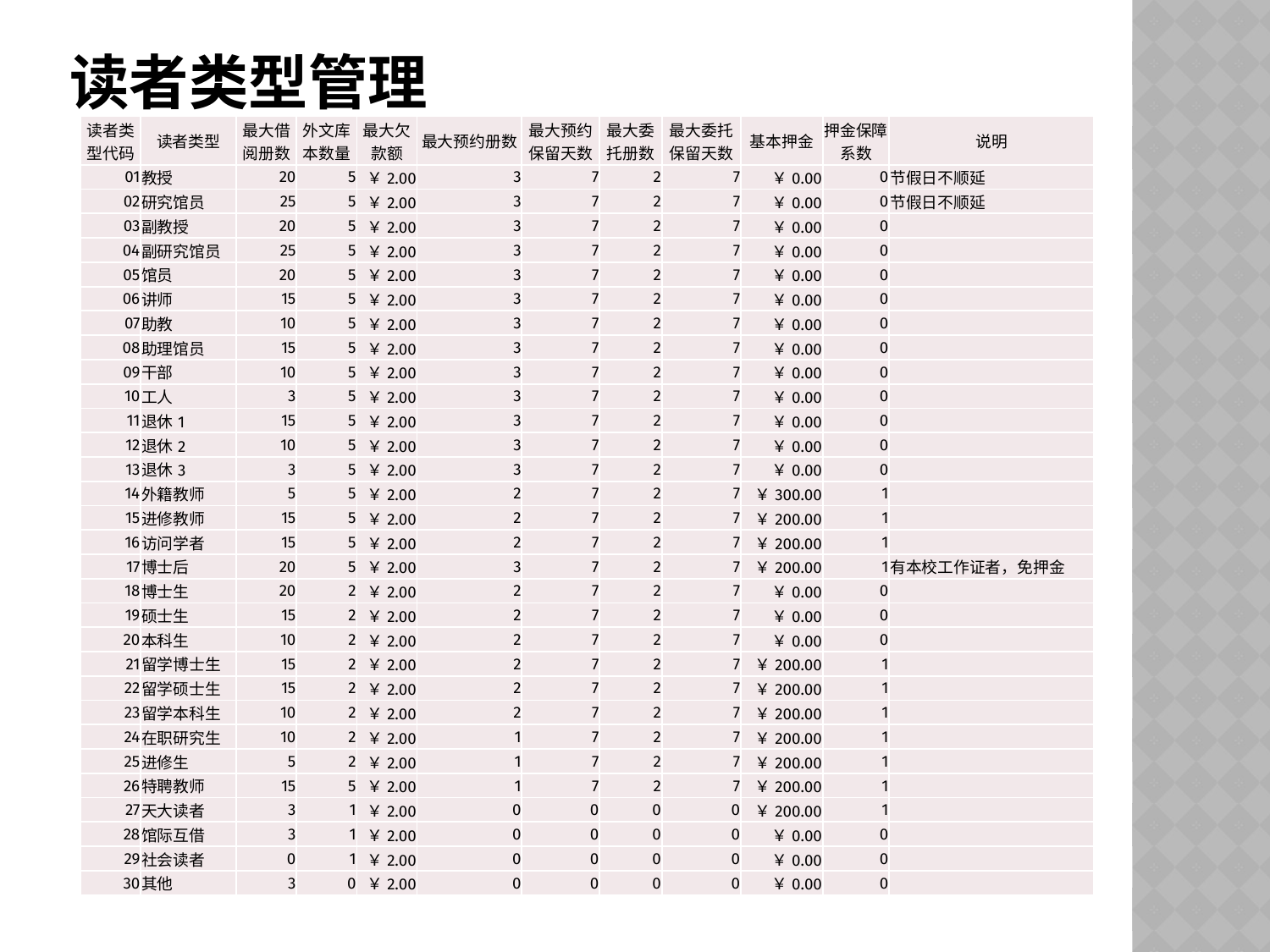

# 读者类型管理
| 读者类型代码 | 读者类型 | 最大借阅册数 | 外文库本数量 | 最大欠款额 | 最大预约册数 | 最大预约保留天数 | 最大委托册数 | 最大委托保留天数 | 基本押金 | 押金保障系数 | 说明 |
| --- | --- | --- | --- | --- | --- | --- | --- | --- | --- | --- | --- |
| 01 | 教授 | 20 | 5 | ￥2.00 | 3 | 7 | 2 | 7 | ￥0.00 | 0 | 节假日不顺延 |
| 02 | 研究馆员 | 25 | 5 | ￥2.00 | 3 | 7 | 2 | 7 | ￥0.00 | 0 | 节假日不顺延 |
| 03 | 副教授 | 20 | 5 | ￥2.00 | 3 | 7 | 2 | 7 | ￥0.00 | 0 |  |
| 04 | 副研究馆员 | 25 | 5 | ￥2.00 | 3 | 7 | 2 | 7 | ￥0.00 | 0 |  |
| 05 | 馆员 | 20 | 5 | ￥2.00 | 3 | 7 | 2 | 7 | ￥0.00 | 0 |  |
| 06 | 讲师 | 15 | 5 | ￥2.00 | 3 | 7 | 2 | 7 | ￥0.00 | 0 |  |
| 07 | 助教 | 10 | 5 | ￥2.00 | 3 | 7 | 2 | 7 | ￥0.00 | 0 |  |
| 08 | 助理馆员 | 15 | 5 | ￥2.00 | 3 | 7 | 2 | 7 | ￥0.00 | 0 |  |
| 09 | 干部 | 10 | 5 | ￥2.00 | 3 | 7 | 2 | 7 | ￥0.00 | 0 |  |
| 10 | 工人 | 3 | 5 | ￥2.00 | 3 | 7 | 2 | 7 | ￥0.00 | 0 |  |
| 11 | 退休1 | 15 | 5 | ￥2.00 | 3 | 7 | 2 | 7 | ￥0.00 | 0 |  |
| 12 | 退休2 | 10 | 5 | ￥2.00 | 3 | 7 | 2 | 7 | ￥0.00 | 0 |  |
| 13 | 退休3 | 3 | 5 | ￥2.00 | 3 | 7 | 2 | 7 | ￥0.00 | 0 |  |
| 14 | 外籍教师 | 5 | 5 | ￥2.00 | 2 | 7 | 2 | 7 | ￥300.00 | 1 |  |
| 15 | 进修教师 | 15 | 5 | ￥2.00 | 2 | 7 | 2 | 7 | ￥200.00 | 1 |  |
| 16 | 访问学者 | 15 | 5 | ￥2.00 | 2 | 7 | 2 | 7 | ￥200.00 | 1 |  |
| 17 | 博士后 | 20 | 5 | ￥2.00 | 3 | 7 | 2 | 7 | ￥200.00 | 1 | 有本校工作证者，免押金 |
| 18 | 博士生 | 20 | 2 | ￥2.00 | 2 | 7 | 2 | 7 | ￥0.00 | 0 |  |
| 19 | 硕士生 | 15 | 2 | ￥2.00 | 2 | 7 | 2 | 7 | ￥0.00 | 0 |  |
| 20 | 本科生 | 10 | 2 | ￥2.00 | 2 | 7 | 2 | 7 | ￥0.00 | 0 |  |
| 21 | 留学博士生 | 15 | 2 | ￥2.00 | 2 | 7 | 2 | 7 | ￥200.00 | 1 |  |
| 22 | 留学硕士生 | 15 | 2 | ￥2.00 | 2 | 7 | 2 | 7 | ￥200.00 | 1 |  |
| 23 | 留学本科生 | 10 | 2 | ￥2.00 | 2 | 7 | 2 | 7 | ￥200.00 | 1 |  |
| 24 | 在职研究生 | 10 | 2 | ￥2.00 | 1 | 7 | 2 | 7 | ￥200.00 | 1 |  |
| 25 | 进修生 | 5 | 2 | ￥2.00 | 1 | 7 | 2 | 7 | ￥200.00 | 1 |  |
| 26 | 特聘教师 | 15 | 5 | ￥2.00 | 1 | 7 | 2 | 7 | ￥200.00 | 1 |  |
| 27 | 天大读者 | 3 | 1 | ￥2.00 | 0 | 0 | 0 | 0 | ￥200.00 | 1 |  |
| 28 | 馆际互借 | 3 | 1 | ￥2.00 | 0 | 0 | 0 | 0 | ￥0.00 | 0 |  |
| 29 | 社会读者 | 0 | 1 | ￥2.00 | 0 | 0 | 0 | 0 | ￥0.00 | 0 |  |
| 30 | 其他 | 3 | 0 | ￥2.00 | 0 | 0 | 0 | 0 | ￥0.00 | 0 |  |